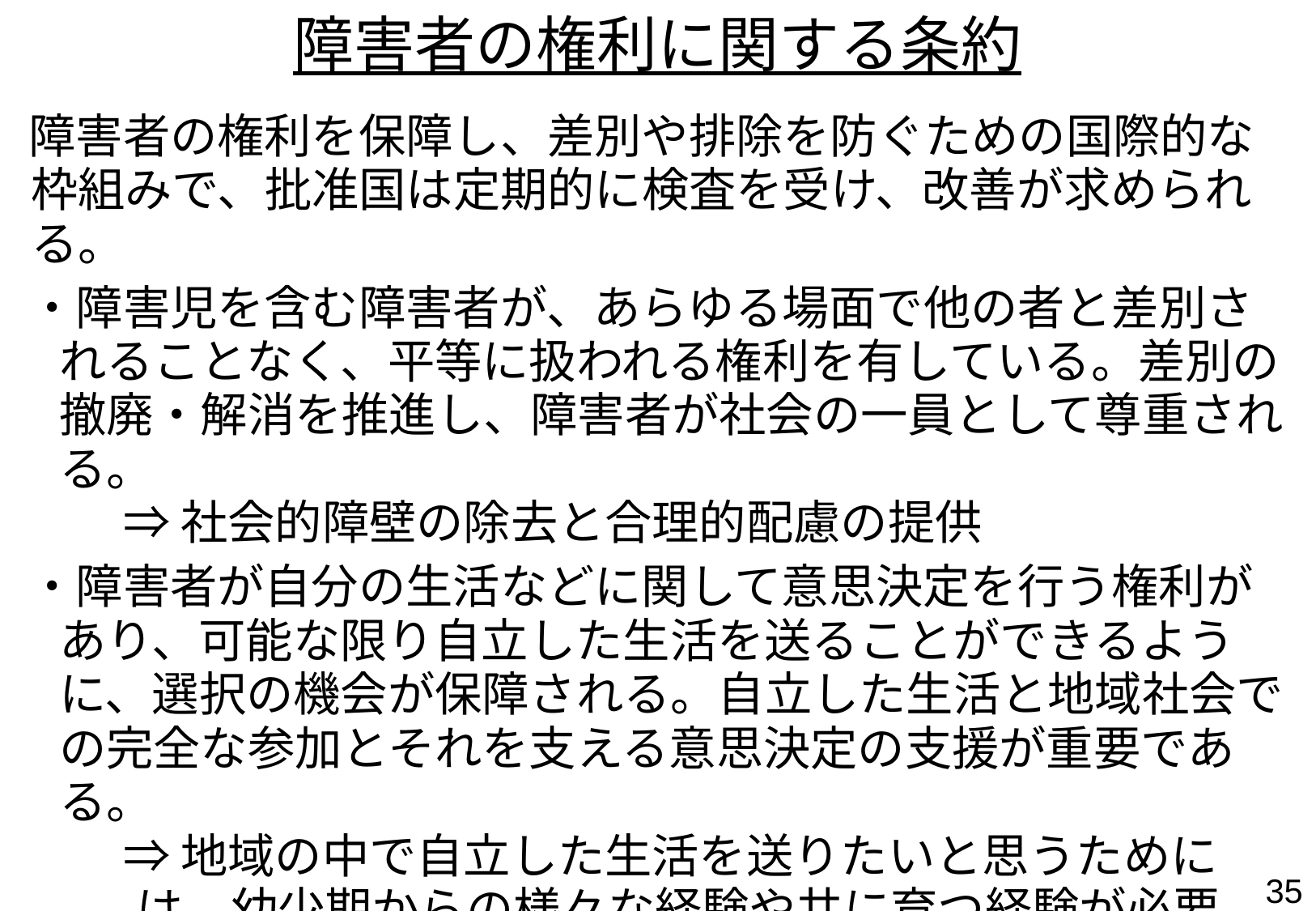

障害者の権利に関する条約

障害者の権利を保障し、差別や排除を防ぐための国際的な枠組みで、批准国は定期的に検査を受け、改善が求められる。
・障害児を含む障害者が、あらゆる場面で他の者と差別されることなく、平等に扱われる権利を有している。差別の撤廃・解消を推進し、障害者が社会の一員として尊重される。
　　⇒ 社会的障壁の除去と合理的配慮の提供
・障害者が自分の生活などに関して意思決定を行う権利があり、可能な限り自立した生活を送ることができるように、選択の機会が保障される。自立した生活と地域社会での完全な参加とそれを支える意思決定の支援が重要である。
　　⇒ 地域の中で自立した生活を送りたいと思うためには、幼少期からの様々な経験や共に育つ経験が必要
　　⇒ 意思決定支援は大人になってから行うものではなく、幼少期から意見表明する機会と支援が与えられることが必要
35